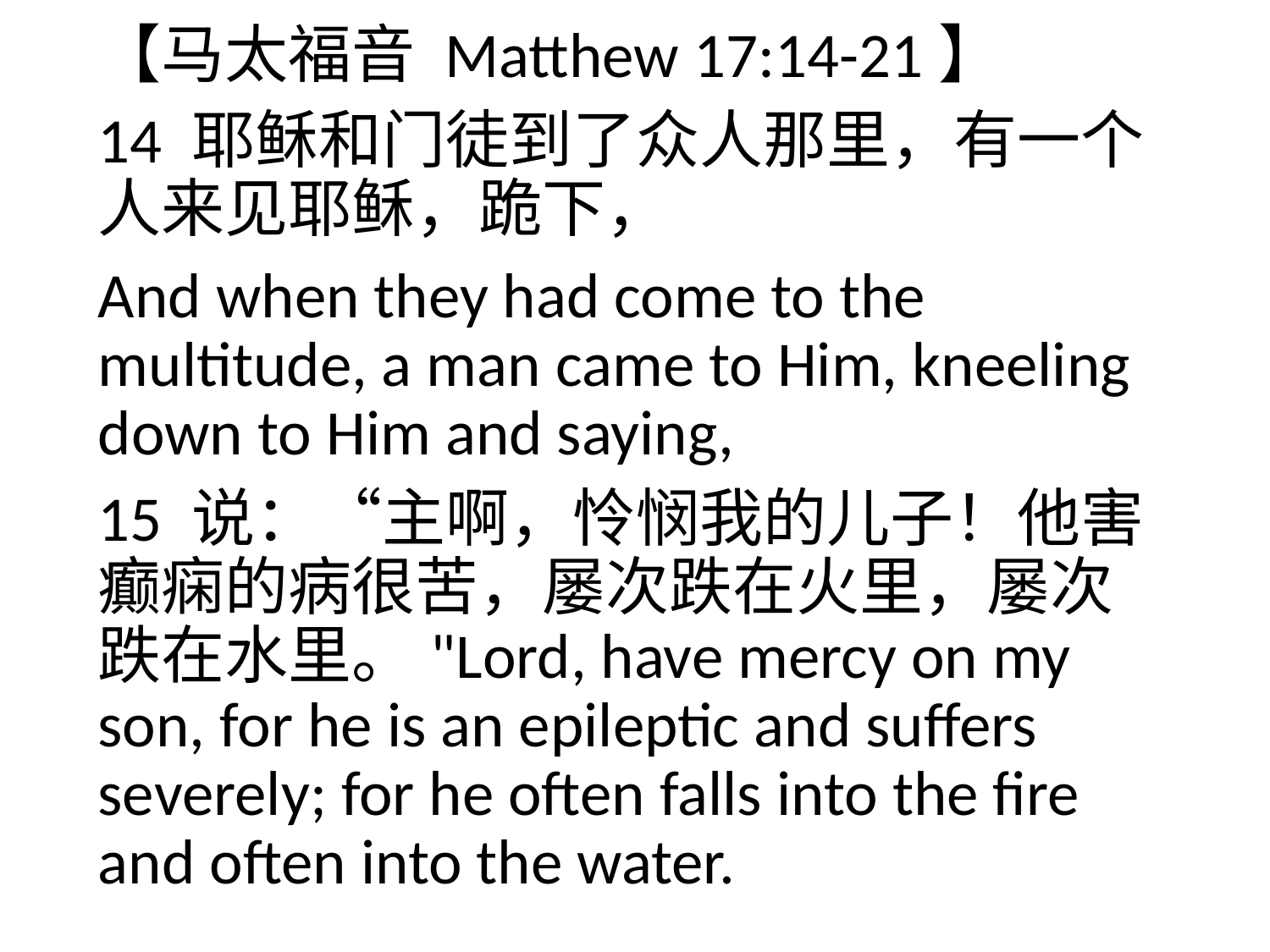

【马太福音 Matthew 17:14-21】
14 耶稣和门徒到了众人那里，有一个人来见耶稣，跪下，
And when they had come to the multitude, a man came to Him, kneeling down to Him and saying,
15 说：“主啊，怜悯我的儿子！他害癫痫的病很苦，屡次跌在火里，屡次跌在水里。"Lord, have mercy on my son, for he is an epileptic and suffers severely; for he often falls into the fire and often into the water.